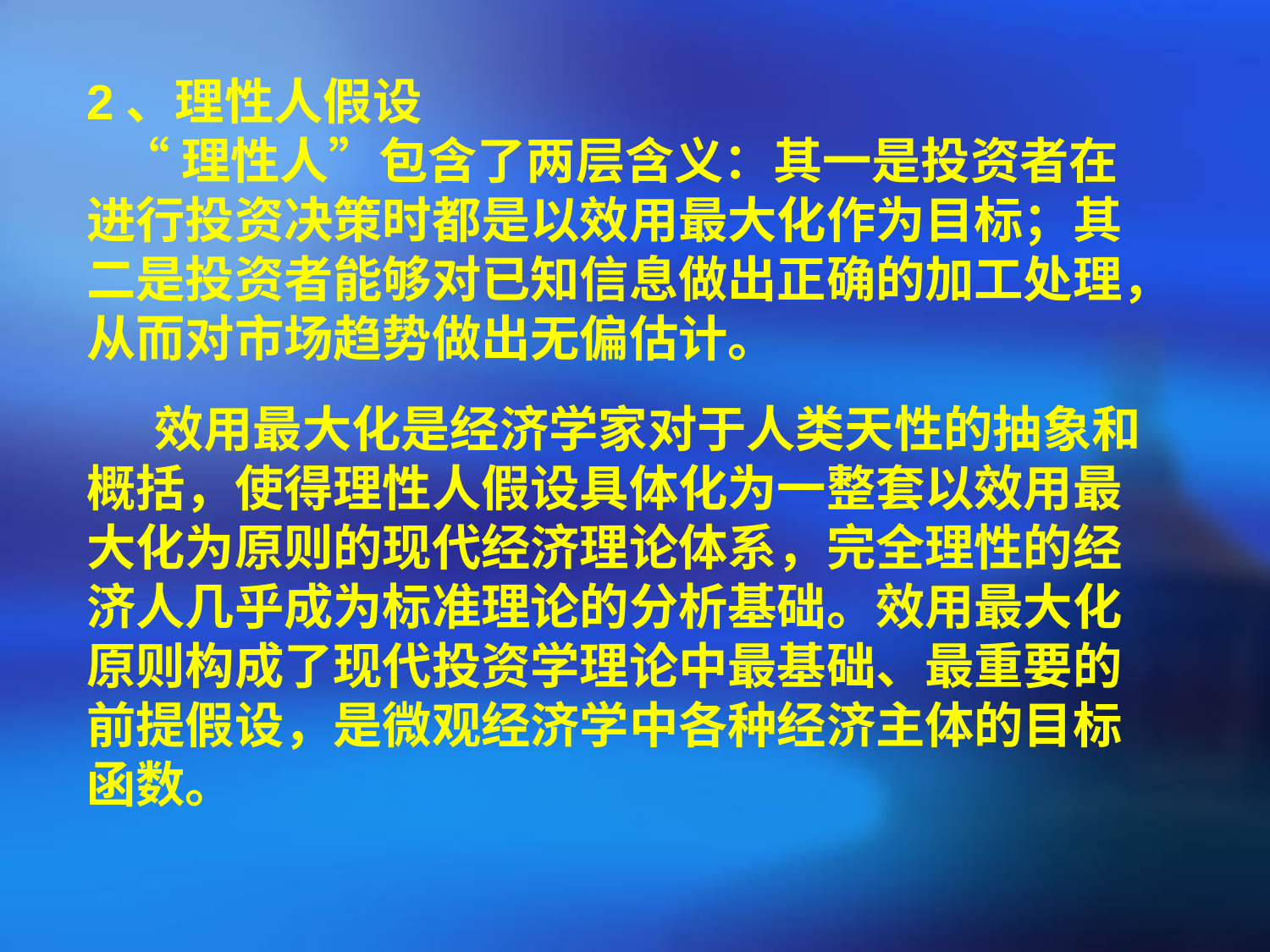

2、理性人假设
   “理性人”包含了两层含义：其一是投资者在进行投资决策时都是以效用最大化作为目标；其二是投资者能够对已知信息做出正确的加工处理，从而对市场趋势做出无偏估计。
     效用最大化是经济学家对于人类天性的抽象和概括，使得理性人假设具体化为一整套以效用最大化为原则的现代经济理论体系，完全理性的经济人几乎成为标准理论的分析基础。效用最大化原则构成了现代投资学理论中最基础、最重要的前提假设，是微观经济学中各种经济主体的目标函数。